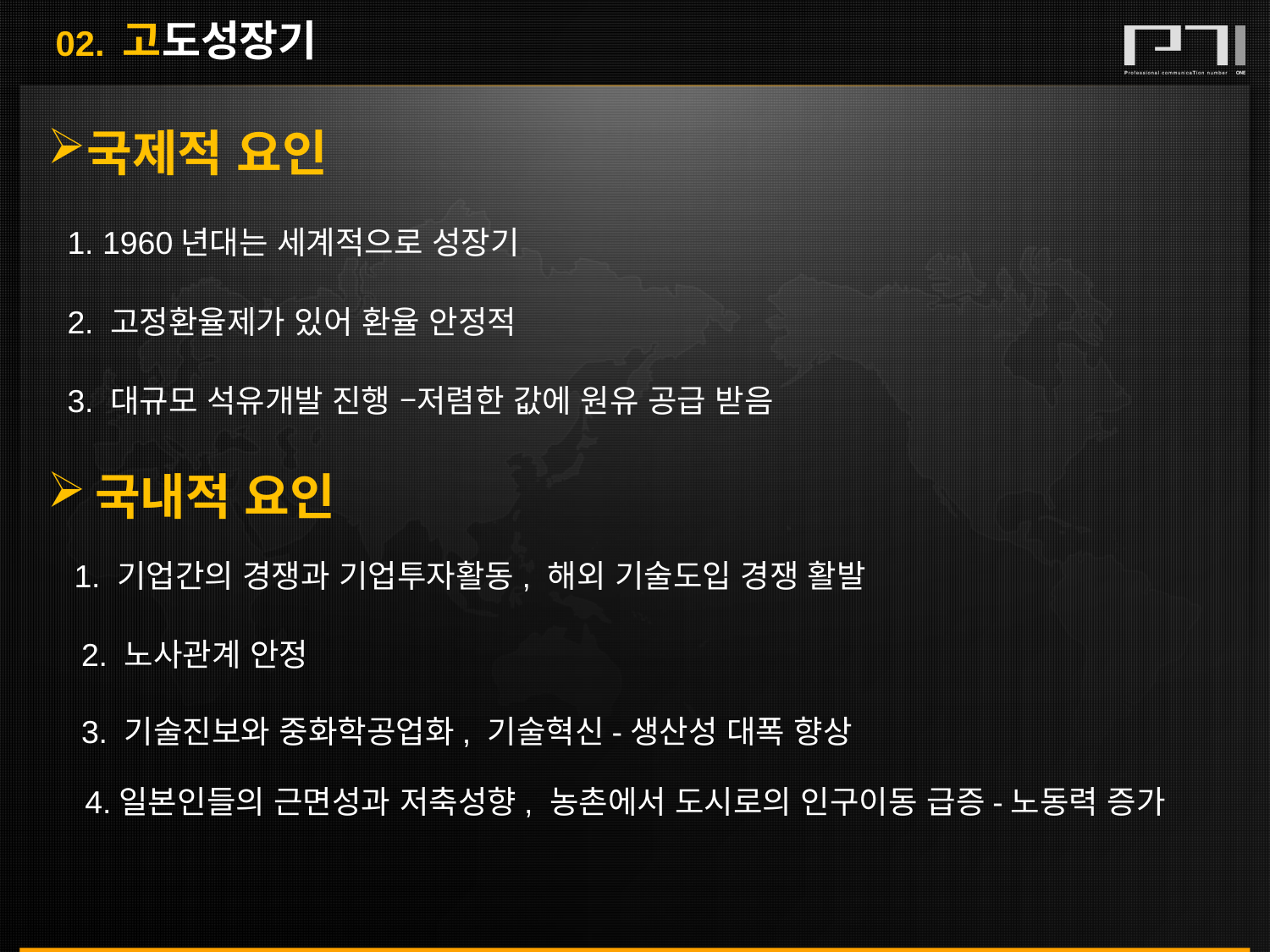

02. 고도성장기
국제적 요인
1. 1960년대는 세계적으로 성장기
2. 고정환율제가 있어 환율 안정적
3. 대규모 석유개발 진행 –저렴한 값에 원유 공급 받음
국내적 요인
   1. 기업간의 경쟁과 기업투자활동, 해외 기술도입 경쟁 활발
 2. 노사관계 안정
 3. 기술진보와 중화학공업화, 기술혁신-생산성 대폭 향상
  4.일본인들의 근면성과 저축성향, 농촌에서 도시로의 인구이동 급증-노동력 증가